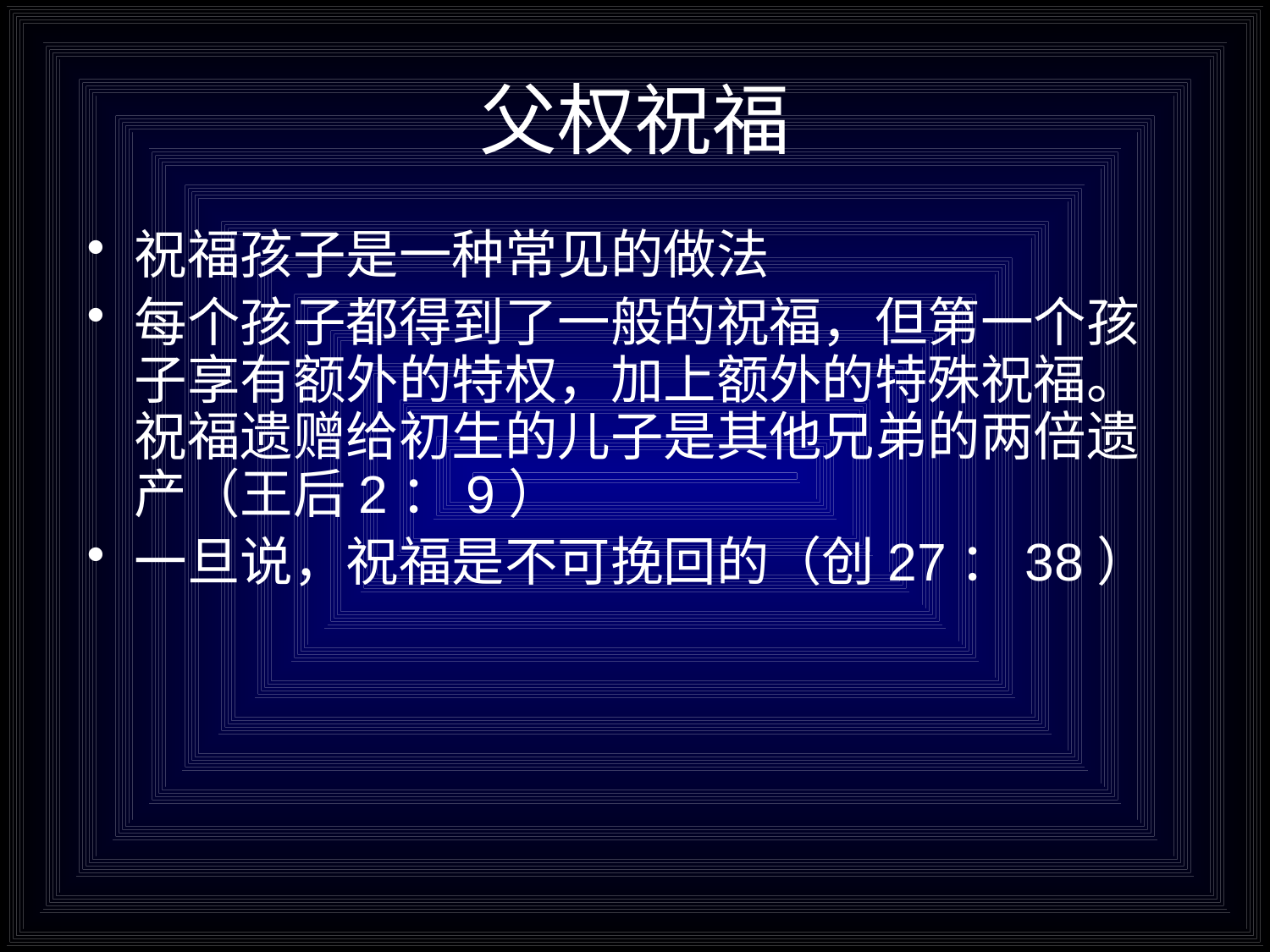

# 父权祝福
祝福孩子是一种常见的做法
每个孩子都得到了一般的祝福，但第一个孩子享有额外的特权，加上额外的特殊祝福。祝福遗赠给初生的儿子是其他兄弟的两倍遗产（王后2：9）
一旦说，祝福是不可挽回的（创27：38）